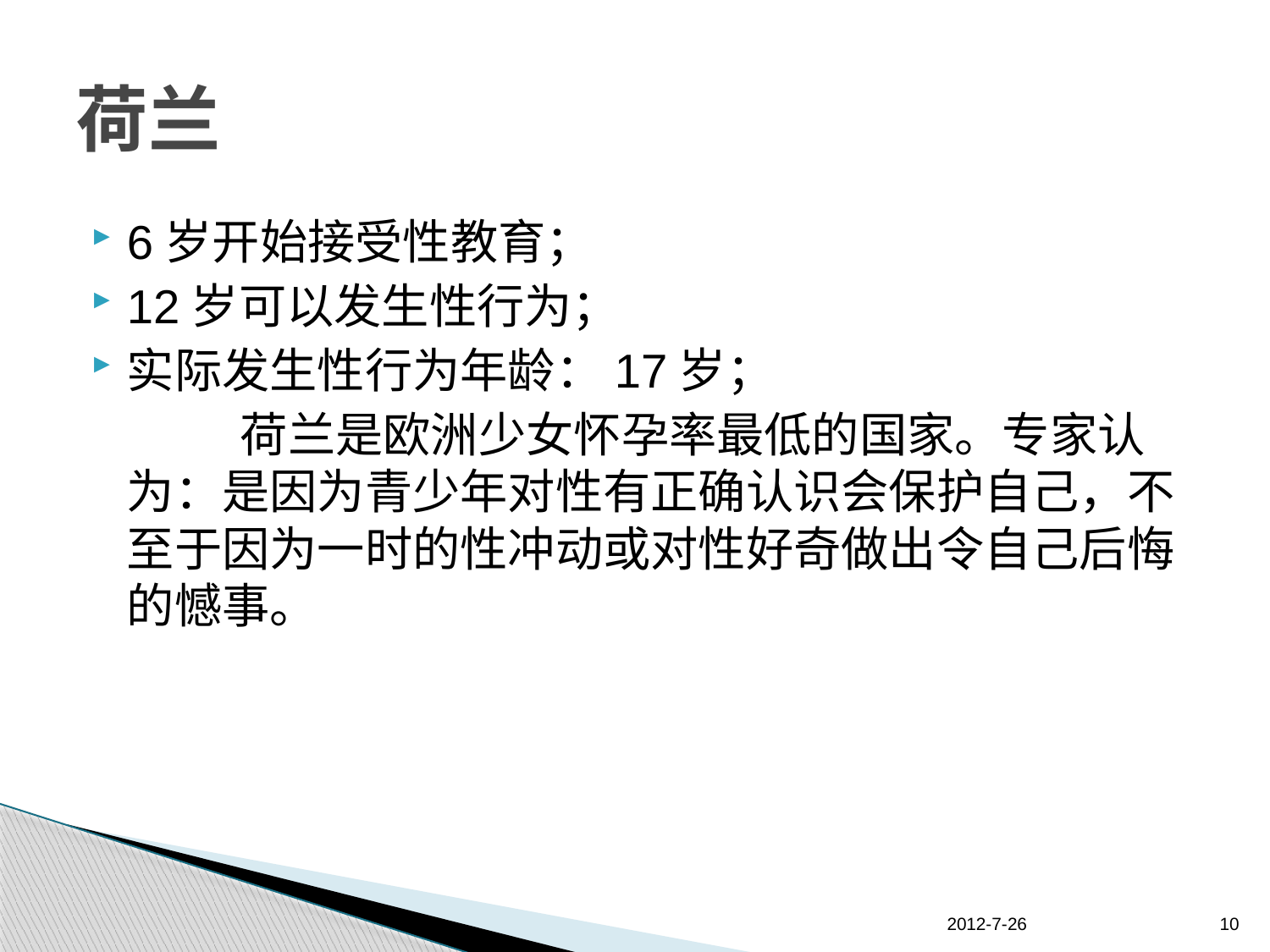

# 荷兰
6岁开始接受性教育；
12岁可以发生性行为；
实际发生性行为年龄：17岁；
             荷兰是欧洲少女怀孕率最低的国家。专家认为：是因为青少年对性有正确认识会保护自己，不至于因为一时的性冲动或对性好奇做出令自己后悔的憾事。

2012-7-26
10